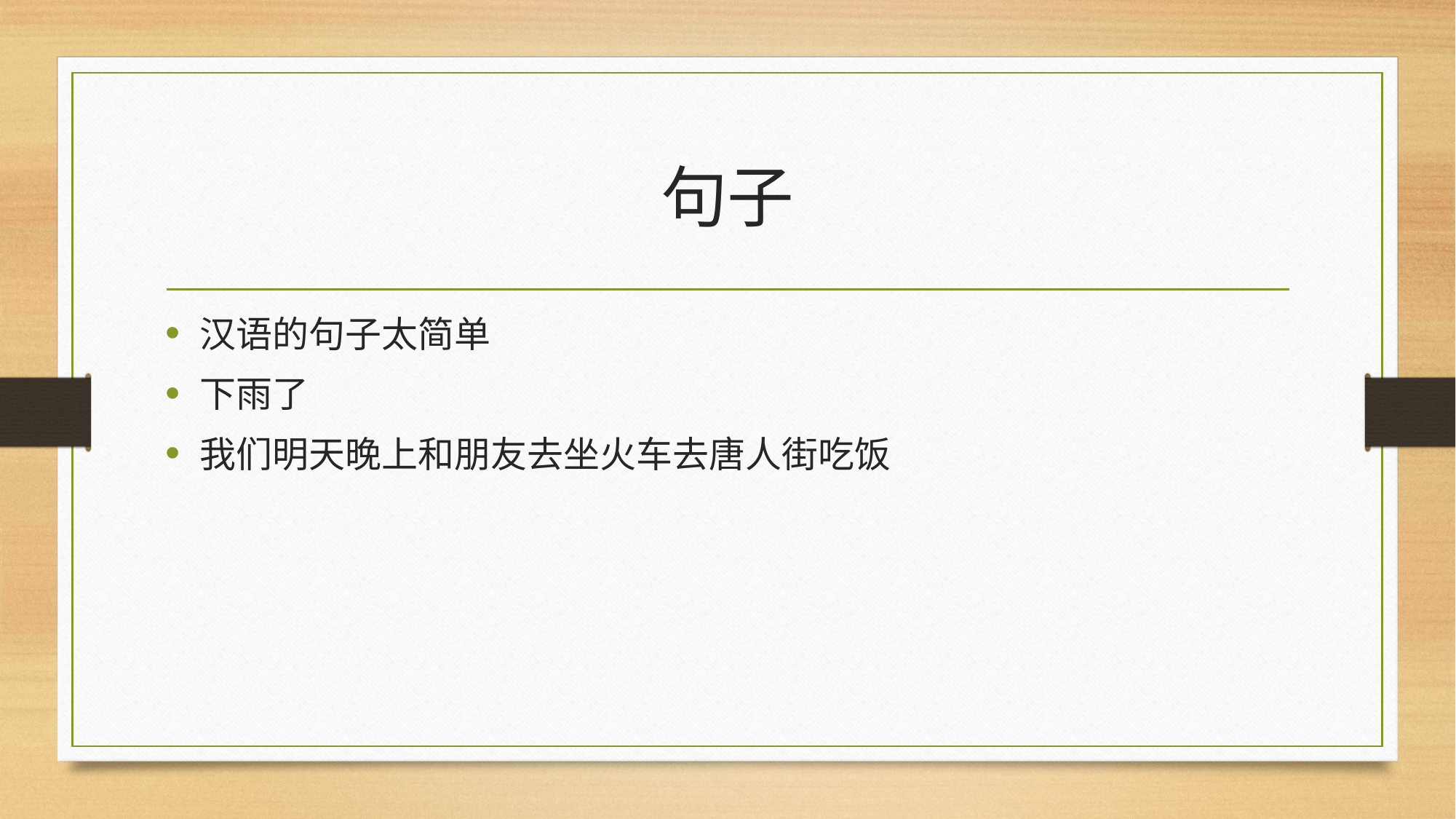

# 句子
汉语的句子太简单
下雨了
我们明天晚上和朋友去坐火车去唐人街吃饭